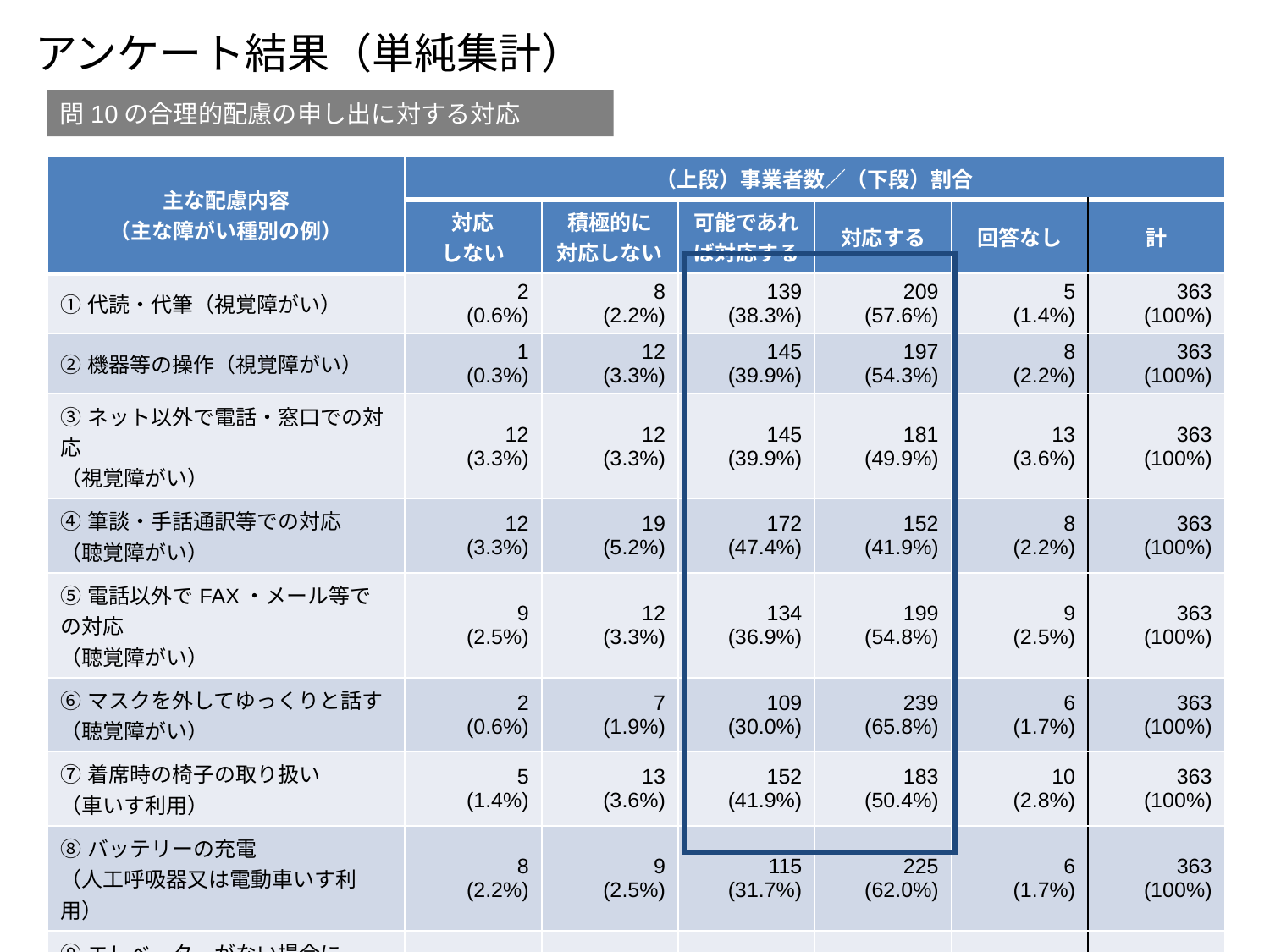

アンケート結果（単純集計）

問10の合理的配慮の申し出に対する対応
| 主な配慮内容 （主な障がい種別の例） | （上段）事業者数／（下段）割合 |  |  |  |  |  |
| --- | --- | --- | --- | --- | --- | --- |
|  | 対応 しない | 積極的に 対応しない | 可能であれば対応する | 対応する | 回答なし | 計 |
| ①代読・代筆（視覚障がい） | 2 (0.6%) | 8 (2.2%) | 139 (38.3%) | 209 (57.6%) | 5 (1.4%) | 363 (100%) |
| ②機器等の操作（視覚障がい） | 1 (0.3%) | 12 (3.3%) | 145 (39.9%) | 197 (54.3%) | 8 (2.2%) | 363 (100%) |
| ③ネット以外で電話・窓口での対応 （視覚障がい） | 12 (3.3%) | 12 (3.3%) | 145 (39.9%) | 181 (49.9%) | 13 (3.6%) | 363 (100%) |
| ④筆談・手話通訳等での対応 （聴覚障がい） | 12 (3.3%) | 19 (5.2%) | 172 (47.4%) | 152 (41.9%) | 8 (2.2%) | 363 (100%) |
| ⑤電話以外でFAX・メール等での対応 （聴覚障がい） | 9 (2.5%) | 12 (3.3%) | 134 (36.9%) | 199 (54.8%) | 9 (2.5%) | 363 (100%) |
| ⑥マスクを外してゆっくりと話す （聴覚障がい） | 2 (0.6%) | 7 (1.9%) | 109 (30.0%) | 239 (65.8%) | 6 (1.7%) | 363 (100%) |
| ⑦着席時の椅子の取り扱い （車いす利用） | 5 (1.4%) | 13 (3.6%) | 152 (41.9%) | 183 (50.4%) | 10 (2.8%) | 363 (100%) |
| ⑧バッテリーの充電 （人工呼吸器又は電動車いす利用） | 8 (2.2%) | 9 (2.5%) | 115 (31.7%) | 225 (62.0%) | 6 (1.7%) | 363 (100%) |
| ⑨エレベーターがない場合に 　従業員が移動して対応 （車いす利用） | 14 (3.9%) | 11 (3.0%) | 135 (37.2%) | 182 (50.1%) | 21 (5.8%) | 363 (100%) |
|  |
| --- |